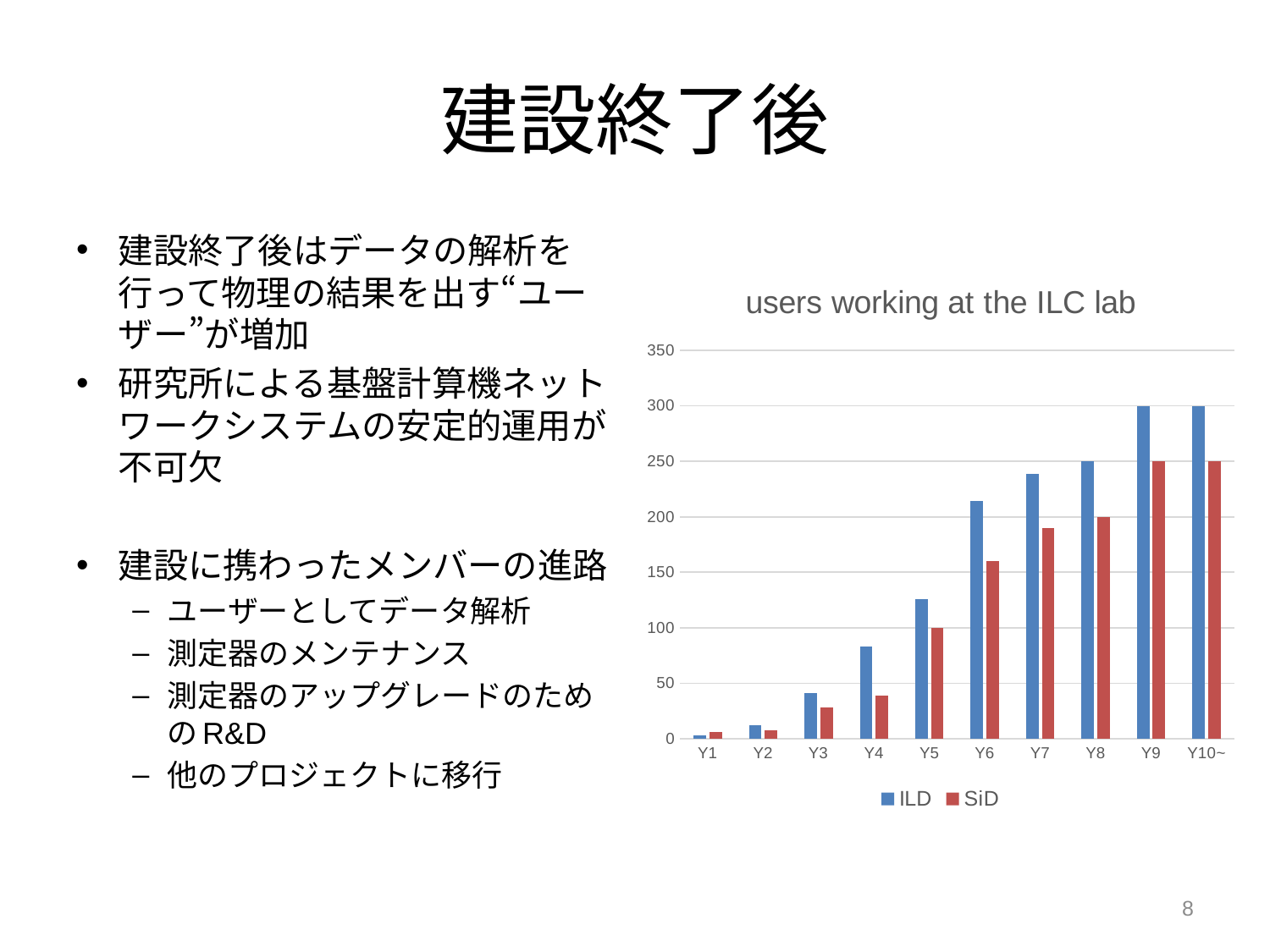

# 建設終了後
建設終了後はデータの解析を行って物理の結果を出す“ユーザー”が増加
研究所による基盤計算機ネットワークシステムの安定的運用が不可欠

建設に携わったメンバーの進路
ユーザーとしてデータ解析
測定器のメンテナンス
測定器のアップグレードのためのR&D
他のプロジェクトに移行

### Chart: users working at the ILC lab

| Category | ILD | SiD |
|---|---|---|
| Y1 | 3.0 | 6.0 |
| Y2 | 12.0 | 8.0 |
| Y3 | 41.0 | 28.0 |
| Y4 | 83.0 | 39.0 |
| Y5 | 126.0 | 100.0 |
| Y6 | 214.0 | 160.0 |
| Y7 | 239.0 | 190.0 |
| Y8 | 250.0 | 200.0 |
| Y9 | 300.0 | 250.0 |
| Y10~ | 300.0 | 250.0 |
8